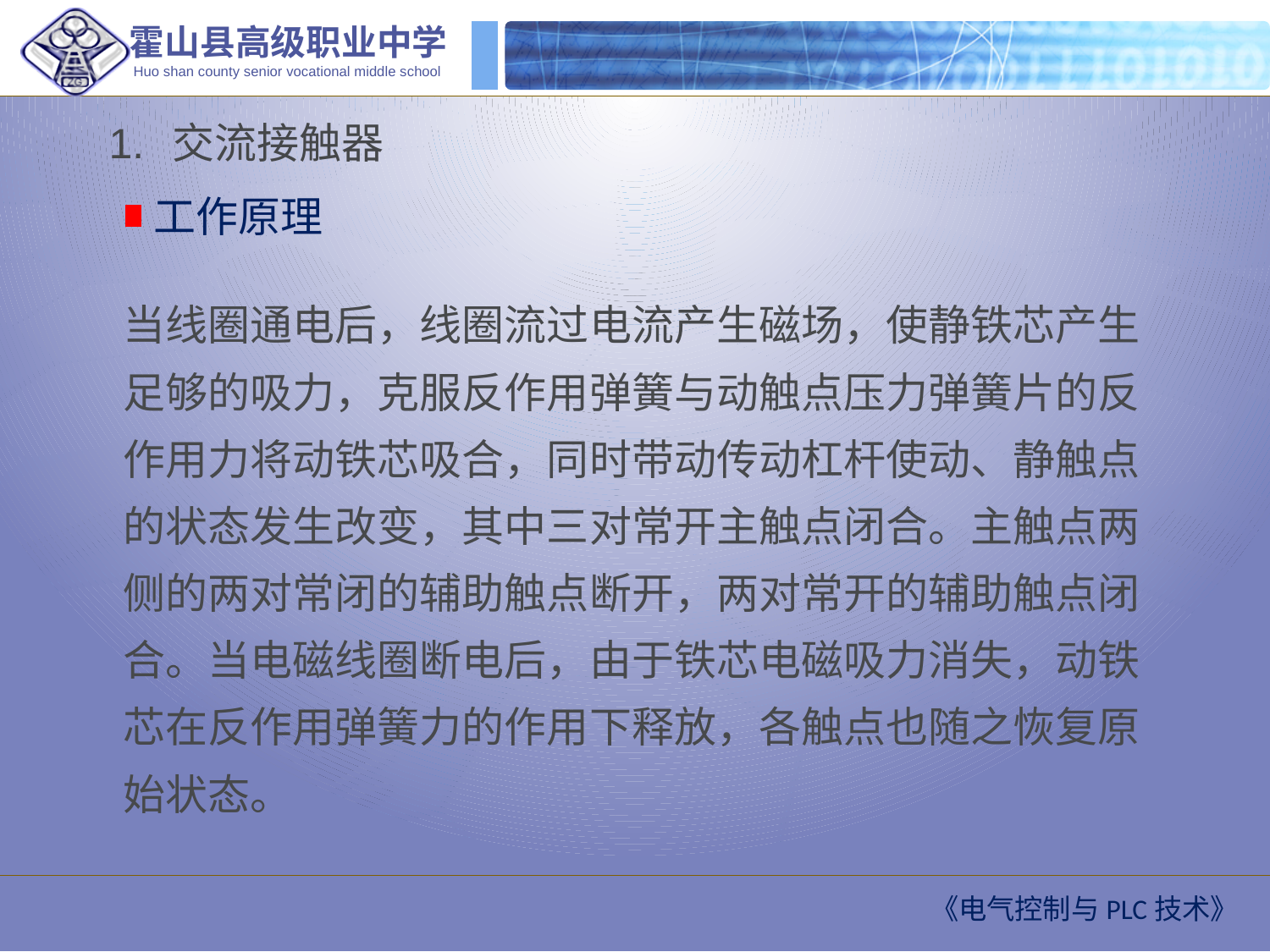

交流接触器
工作原理

当线圈通电后，线圈流过电流产生磁场，使静铁芯产生足够的吸力，克服反作用弹簧与动触点压力弹簧片的反作用力将动铁芯吸合，同时带动传动杠杆使动、静触点的状态发生改变，其中三对常开主触点闭合。主触点两侧的两对常闭的辅助触点断开，两对常开的辅助触点闭合。当电磁线圈断电后，由于铁芯电磁吸力消失，动铁芯在反作用弹簧力的作用下释放，各触点也随之恢复原始状态。